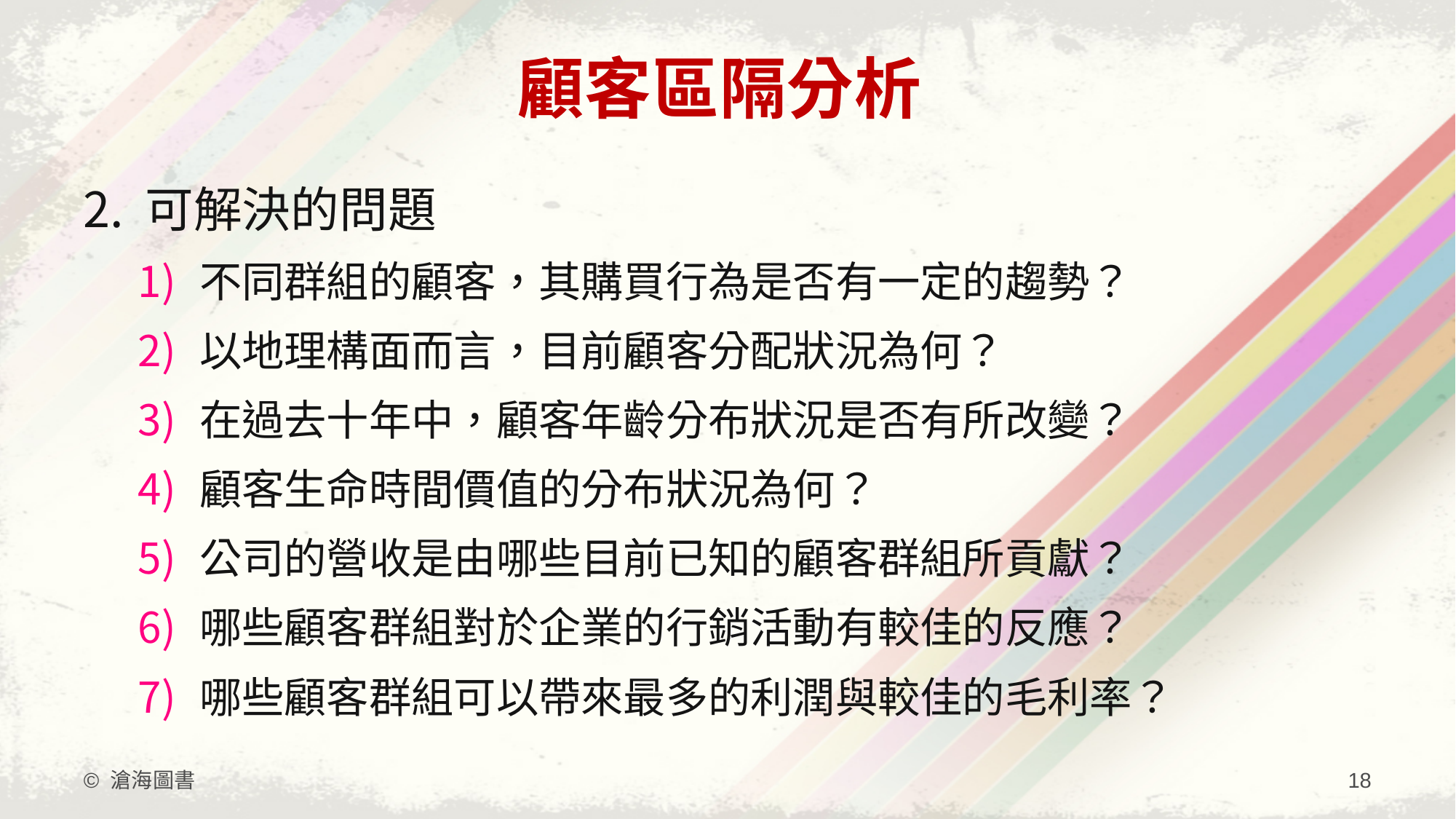

# 顧客區隔分析
可解決的問題
不同群組的顧客，其購買行為是否有一定的趨勢？
以地理構面而言，目前顧客分配狀況為何？
在過去十年中，顧客年齡分布狀況是否有所改變？
顧客生命時間價值的分布狀況為何？
公司的營收是由哪些目前已知的顧客群組所貢獻？
哪些顧客群組對於企業的行銷活動有較佳的反應？
哪些顧客群組可以帶來最多的利潤與較佳的毛利率？
© 滄海圖書
18